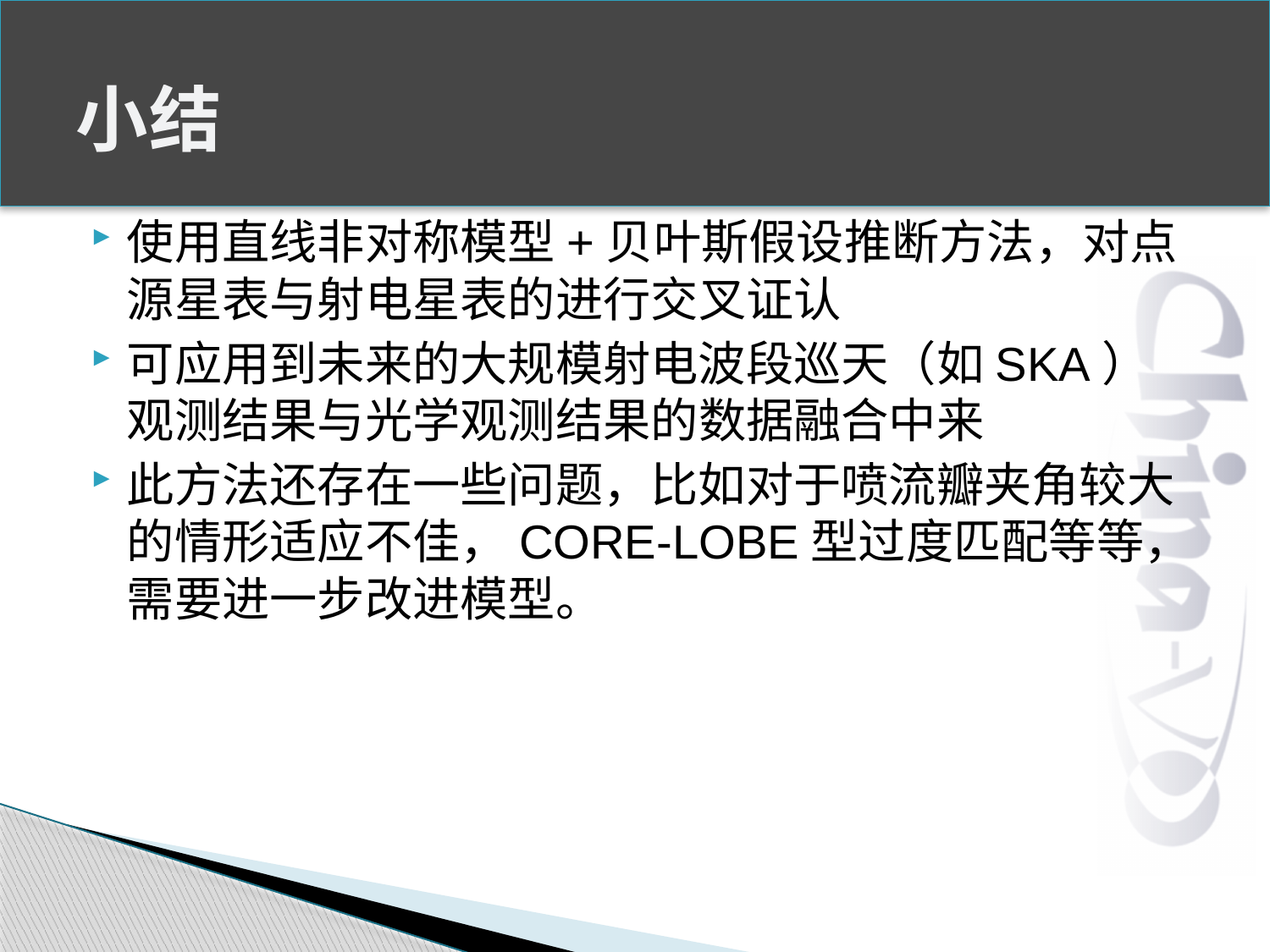

# 小结
使用直线非对称模型+贝叶斯假设推断方法，对点源星表与射电星表的进行交叉证认
可应用到未来的大规模射电波段巡天（如SKA）观测结果与光学观测结果的数据融合中来
此方法还存在一些问题，比如对于喷流瓣夹角较大的情形适应不佳，CORE-LOBE型过度匹配等等，需要进一步改进模型。